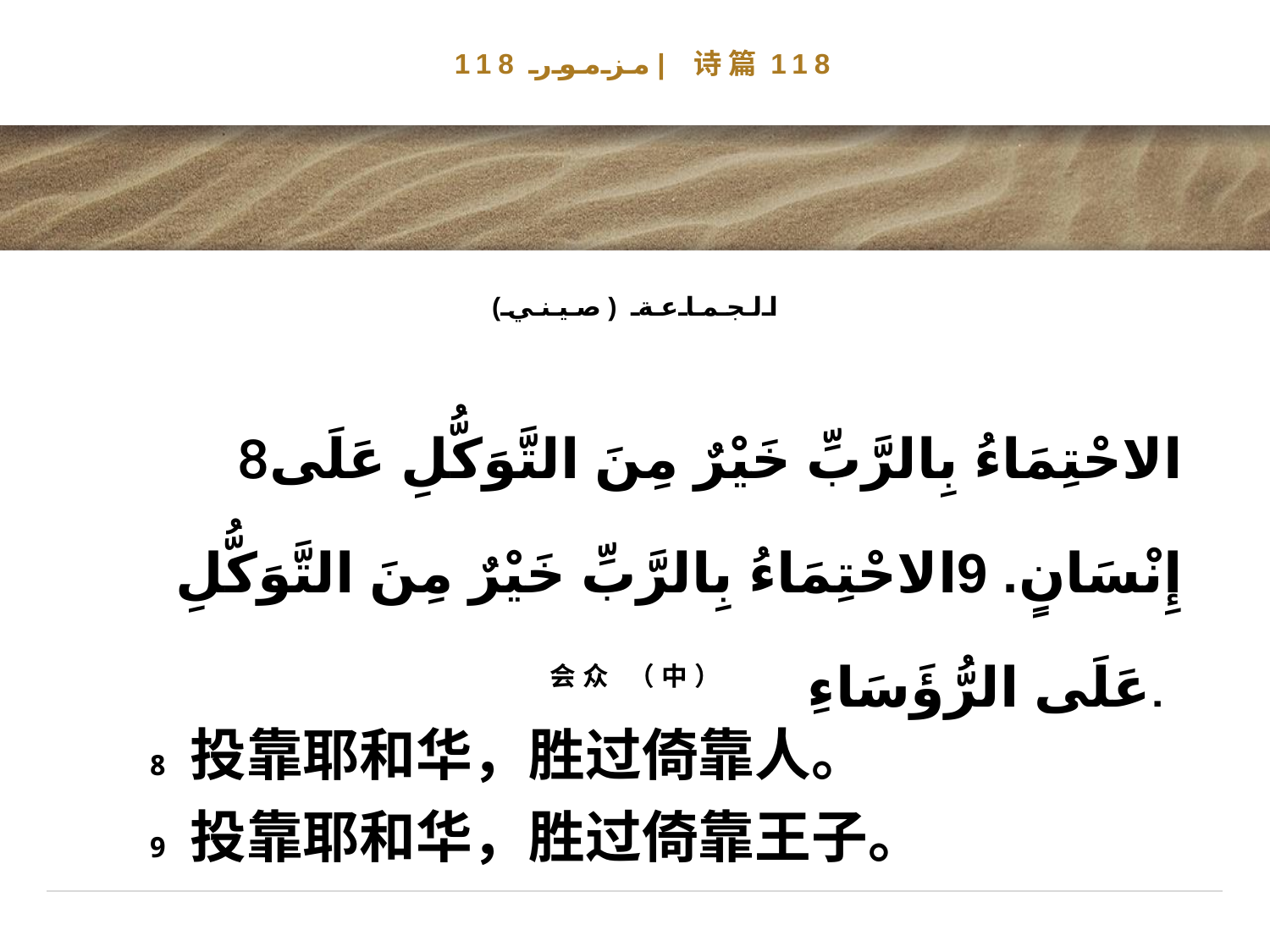

# مزمور 118| 诗篇118
الجماعة (صيني)
8الاحْتِمَاءُ بِالرَّبِّ خَيْرٌ مِنَ التَّوَكُّلِ عَلَى إِنْسَانٍ. 9الاحْتِمَاءُ بِالرَّبِّ خَيْرٌ مِنَ التَّوَكُّلِ عَلَى الرُّؤَسَاءِ.
会众 （中）
8 投靠耶和华，胜过倚靠人。
9 投靠耶和华，胜过倚靠王子。